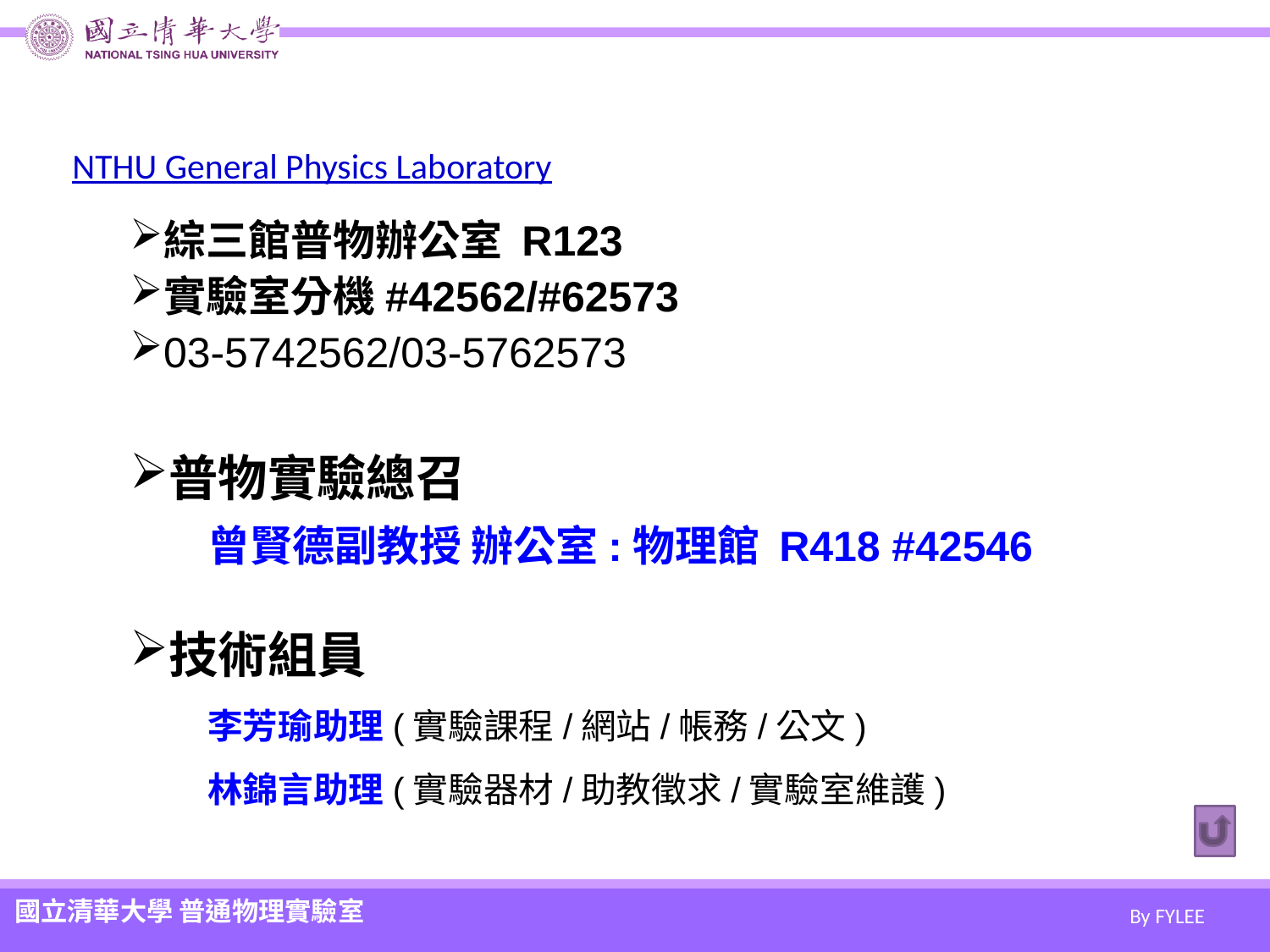

#
NTHU General Physics Laboratory
綜三館普物辦公室 R123
實驗室分機#42562/#62573
03-5742562/03-5762573

普物實驗總召
	曾賢德副教授 辦公室:物理館 R418 #42546

技術組員
李芳瑜助理(實驗課程/網站/帳務/公文)
林錦言助理(實驗器材/助教徵求/實驗室維護)